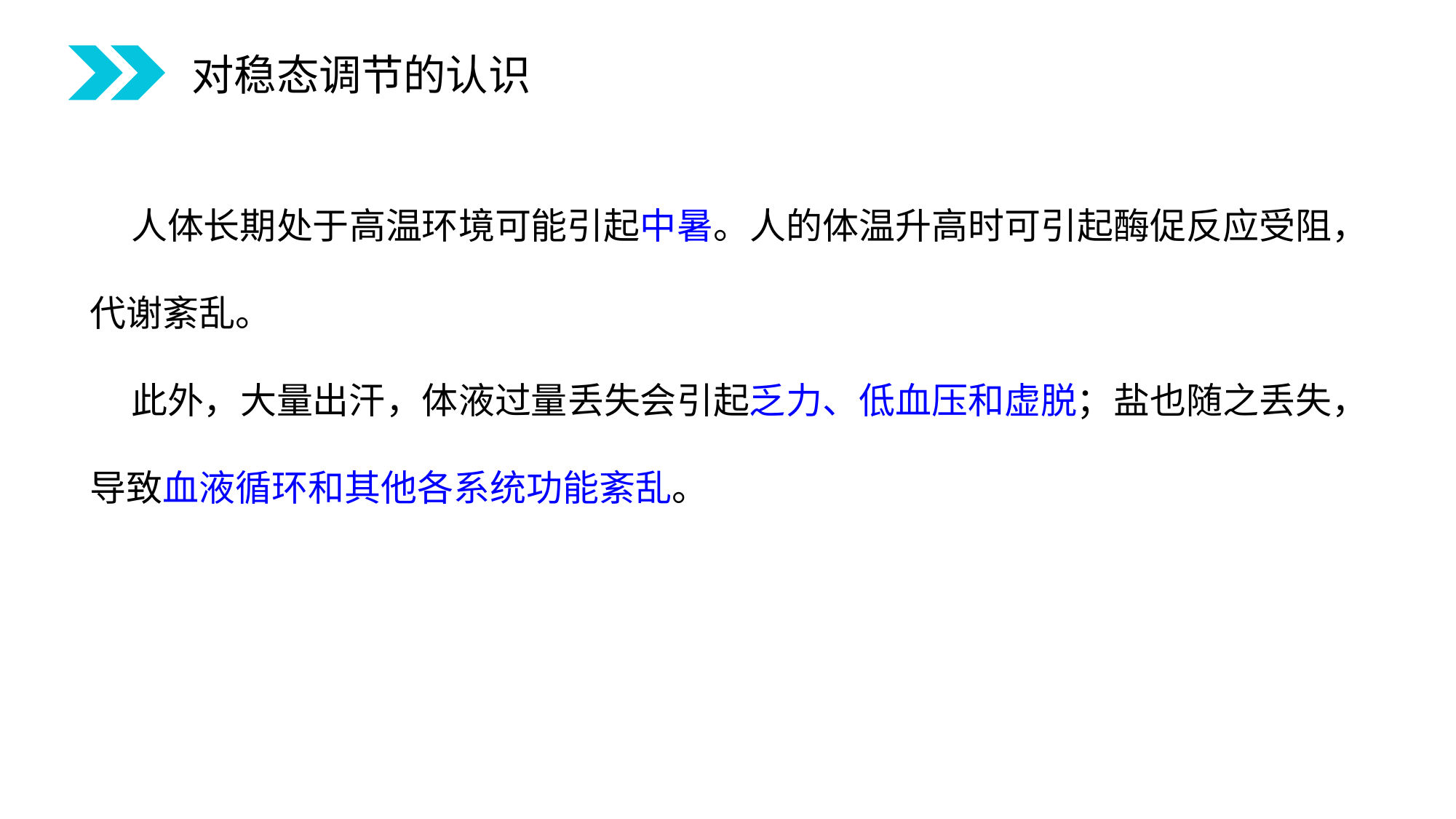

对稳态调节的认识
    人体长期处于高温环境可能引起中暑。人的体温升高时可引起酶促反应受阻，代谢紊乱。
    此外，大量出汗，体液过量丢失会引起乏力、低血压和虚脱；盐也随之丢失，导致血液循环和其他各系统功能紊乱。